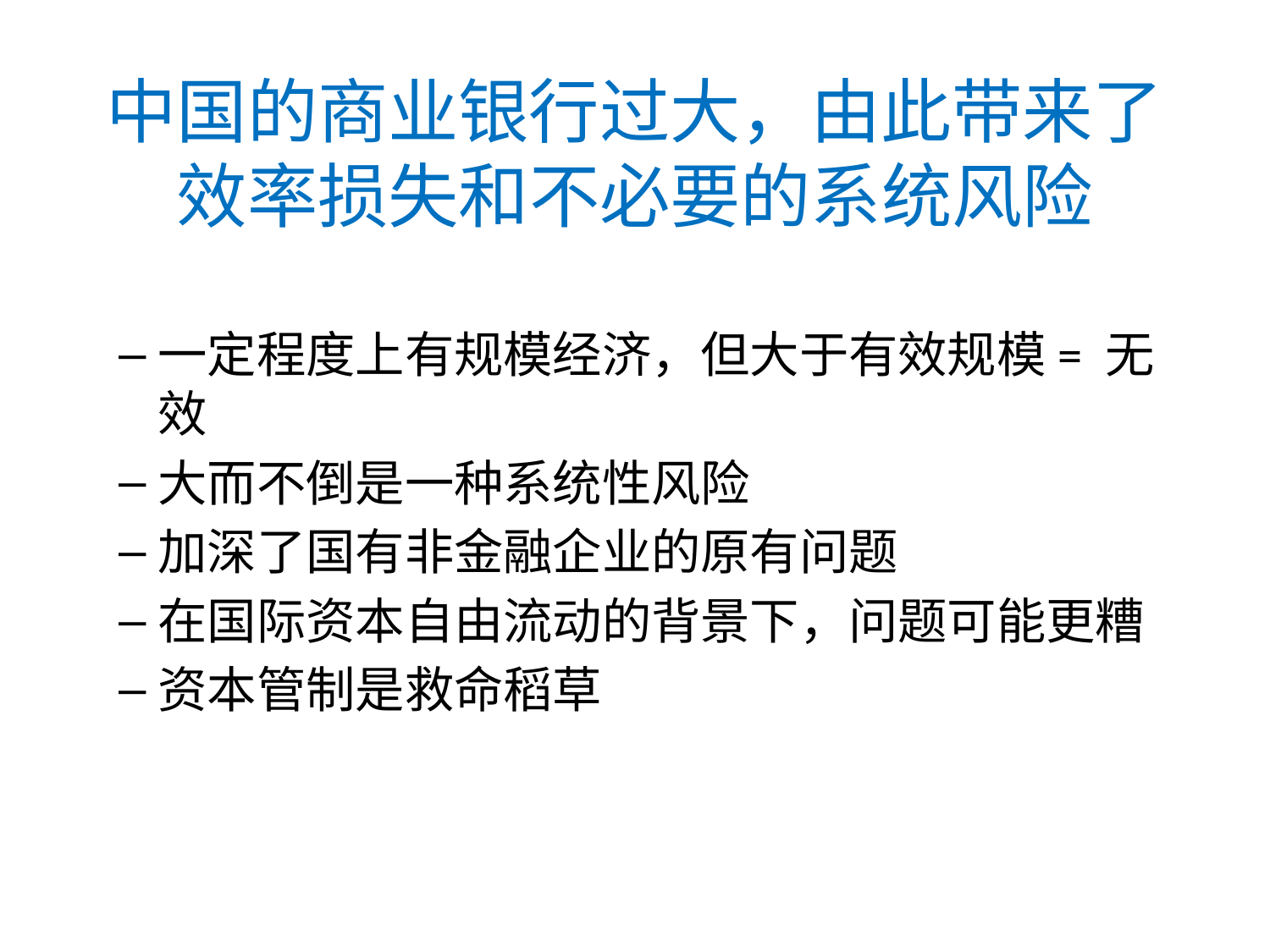

# 中国的商业银行过大，由此带来了效率损失和不必要的系统风险
一定程度上有规模经济，但大于有效规模= 无效
大而不倒是一种系统性风险
加深了国有非金融企业的原有问题
在国际资本自由流动的背景下，问题可能更糟
资本管制是救命稻草